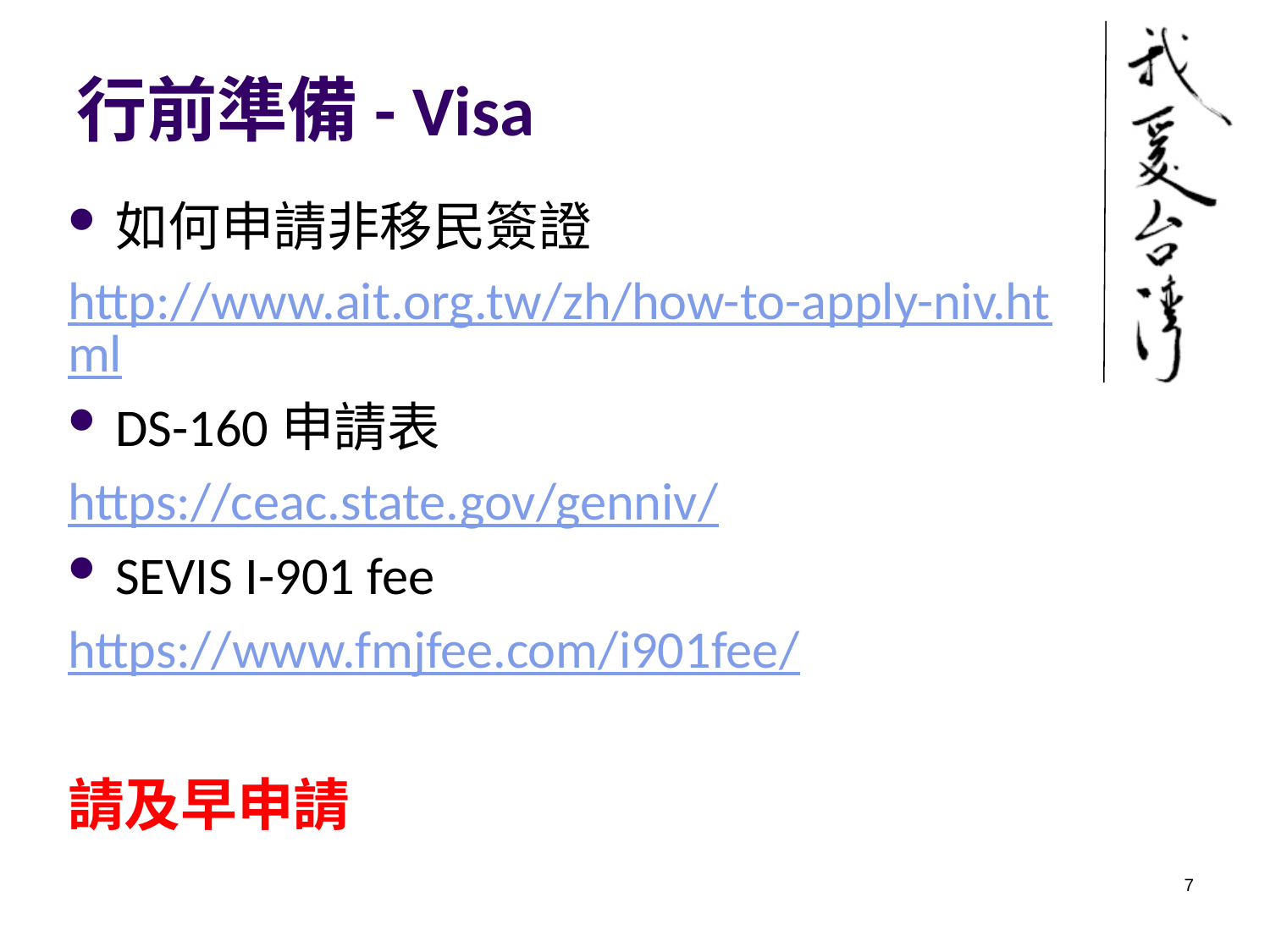

# 行前準備- Visa
如何申請非移民簽證
http://www.ait.org.tw/zh/how-to-apply-niv.html
DS-160申請表
https://ceac.state.gov/genniv/
SEVIS I-901 fee
https://www.fmjfee.com/i901fee/

請及早申請
7